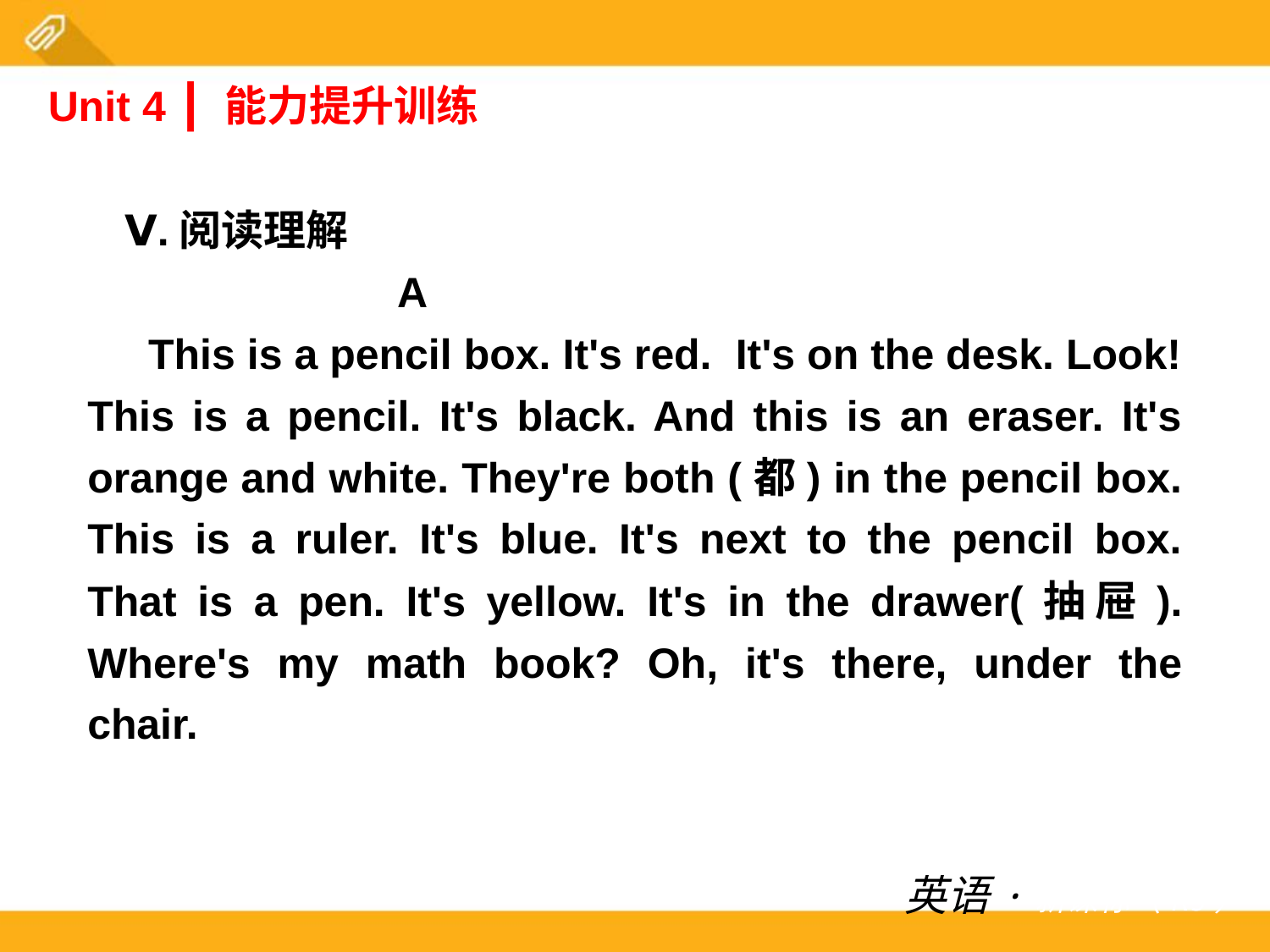

Unit 4 ┃ 能力提升训练
Ⅴ.阅读理解
                       A
  This is a pencil box. It's red.  It's on the desk. Look! This is a pencil. It's black. And this is an eraser. It's orange and white. They're both (都) in the pencil box. This is a ruler. It's blue. It's next to the pencil box. That is a pen. It's yellow. It's in the drawer(抽屉). Where's my math book? Oh, it's there, under the chair.
英语·新课标（RJ）